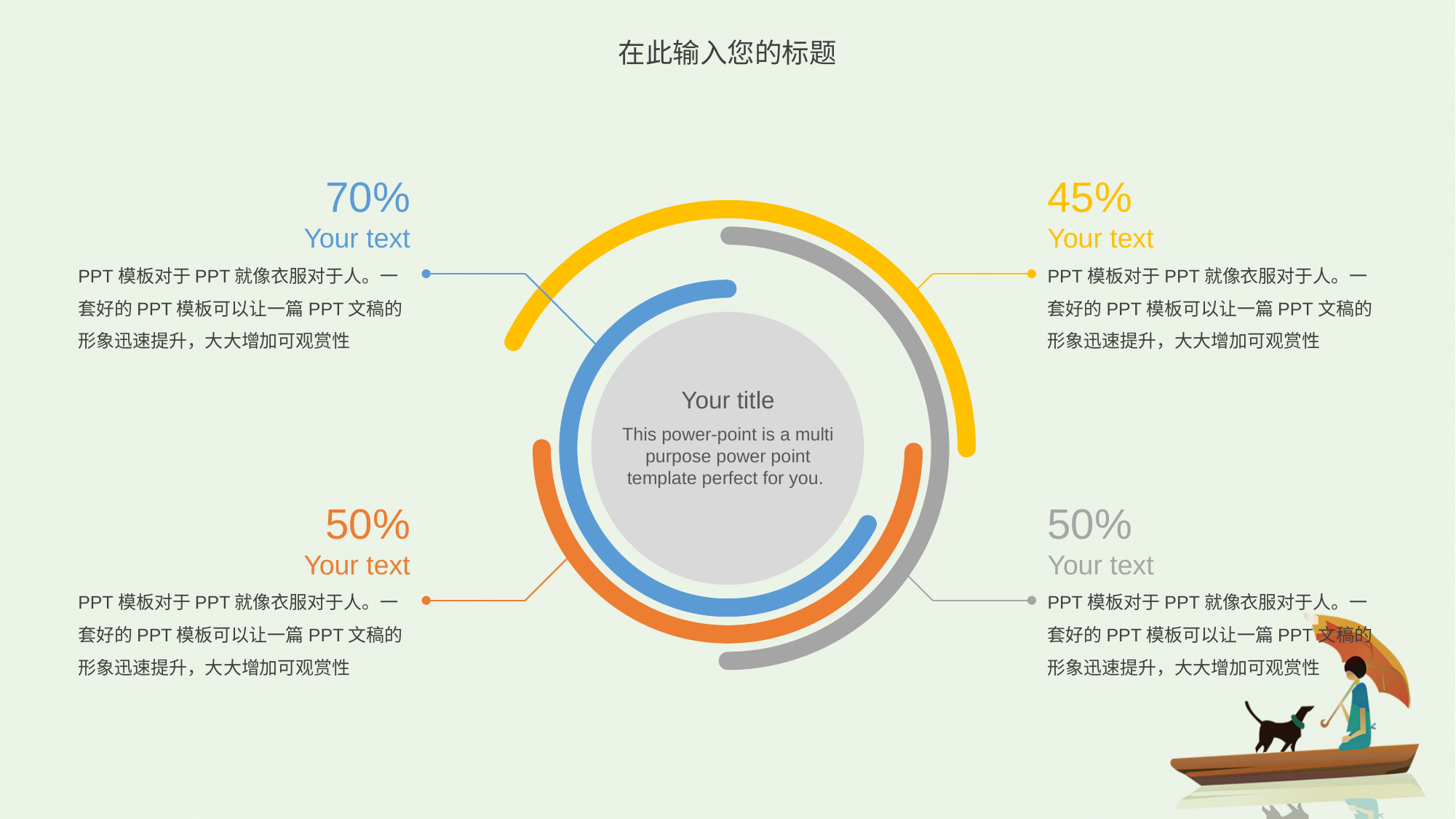

70%
Your text
PPT模板对于PPT就像衣服对于人。一套好的PPT模板可以让一篇PPT文稿的形象迅速提升，大大增加可观赏性
50%
Your text
PPT模板对于PPT就像衣服对于人。一套好的PPT模板可以让一篇PPT文稿的形象迅速提升，大大增加可观赏性
45%
Your text
PPT模板对于PPT就像衣服对于人。一套好的PPT模板可以让一篇PPT文稿的形象迅速提升，大大增加可观赏性

Your title
This power-point is a multi purpose power point template perfect for you.
50%
Your text
PPT模板对于PPT就像衣服对于人。一套好的PPT模板可以让一篇PPT文稿的形象迅速提升，大大增加可观赏性